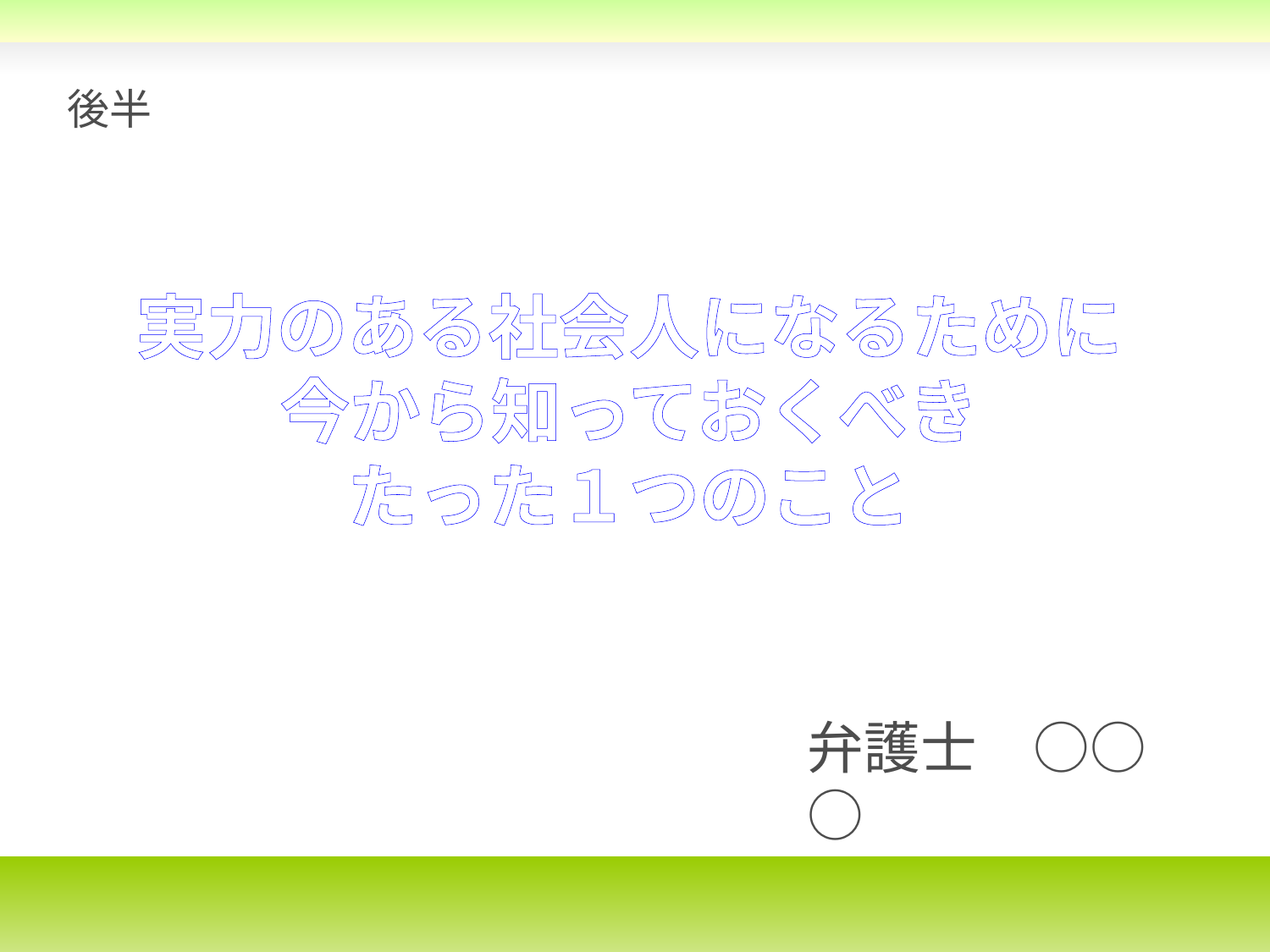

後半
実力のある社会人になるために
今から知っておくべき
たった１つのこと
弁護士　○○　○